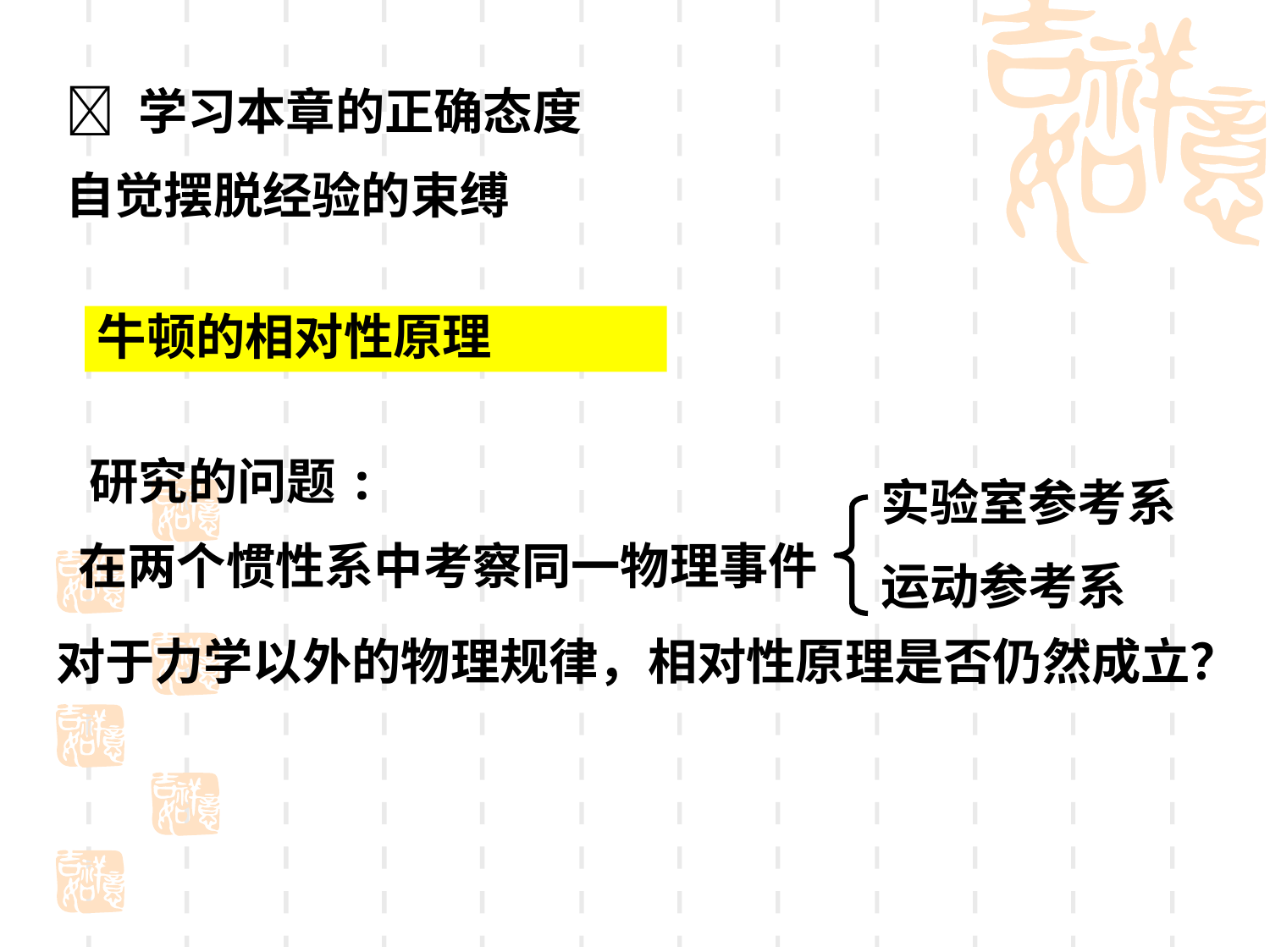

∗ 学习本章的正确态度
自觉摆脱经验的束缚
牛顿的相对性原理
  研究的问题:
 在两个惯性系中考察同一物理事件
实验室参考系
运动参考系

对于力学以外的物理规律，相对性原理是否仍然成立？